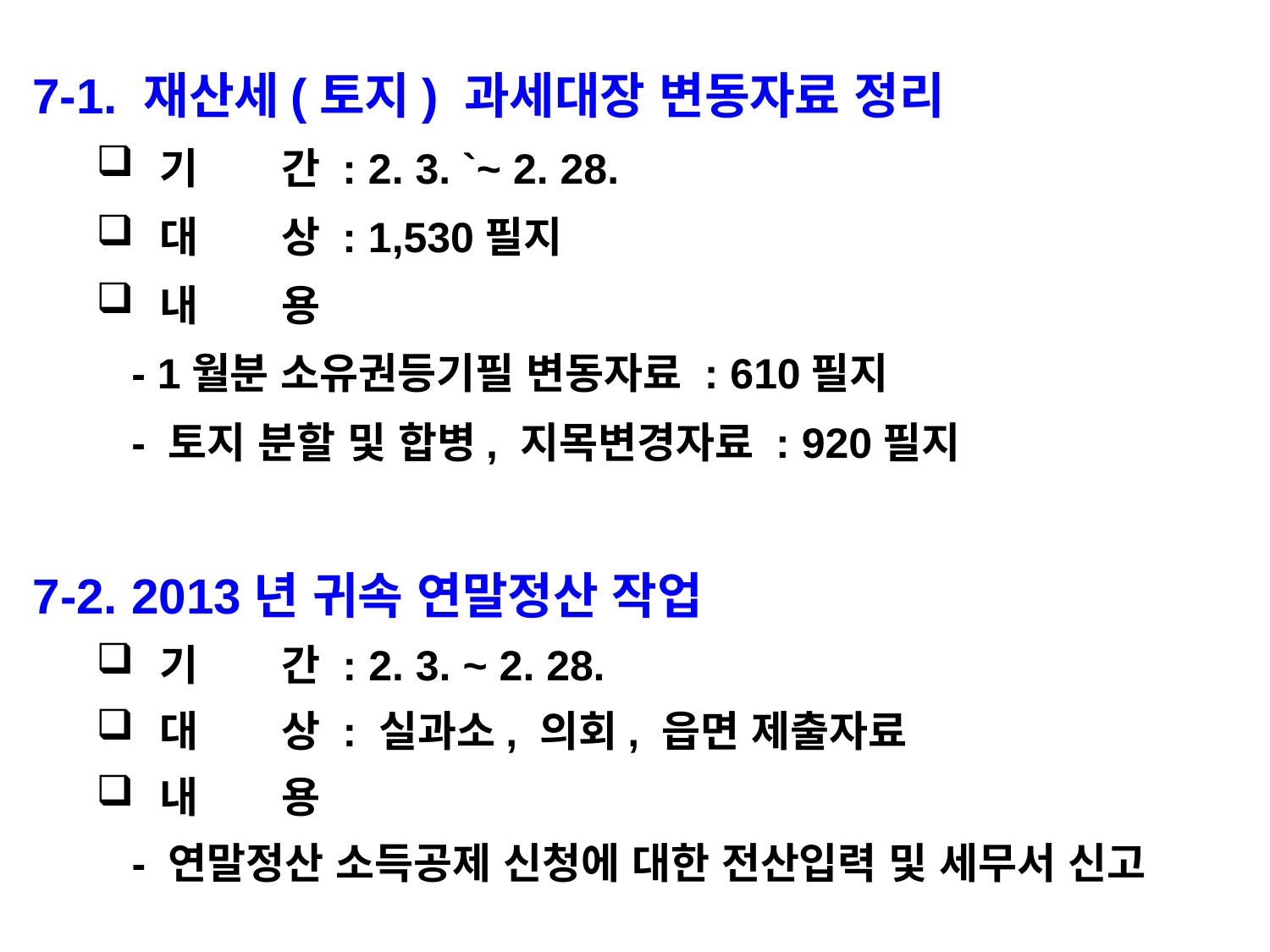

7-1. 재산세(토지) 과세대장 변동자료 정리
기       간 : 2. 3. `~ 2. 28.
대       상 : 1,530필지
내       용
   - 1월분 소유권등기필 변동자료 : 610필지
   - 토지 분할 및 합병, 지목변경자료 : 920필지
7-2. 2013년 귀속 연말정산 작업
기       간 : 2. 3. ~ 2. 28.
대       상 : 실과소, 의회, 읍면 제출자료
내       용
   - 연말정산 소득공제 신청에 대한 전산입력 및 세무서 신고